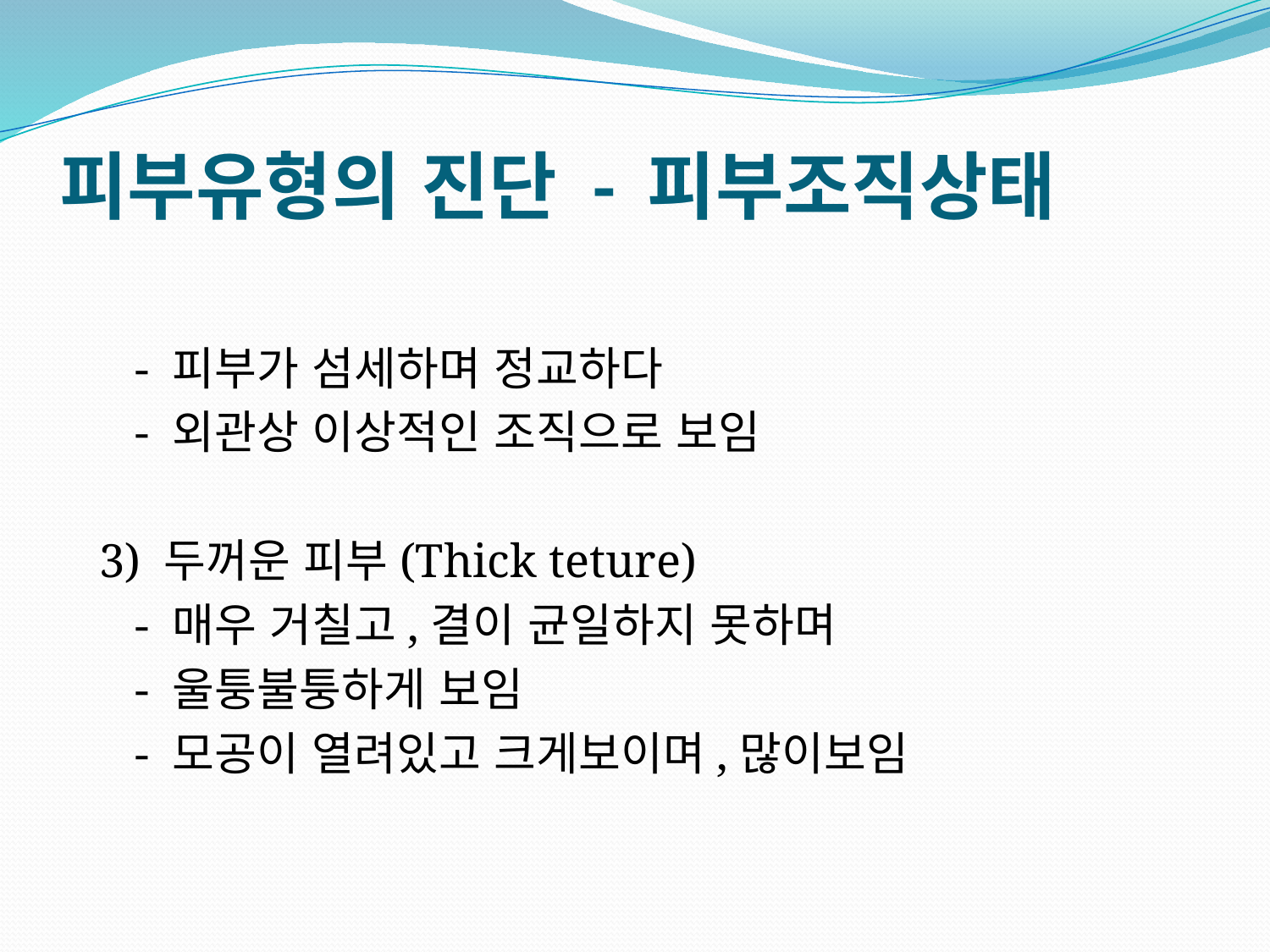

# 피부유형의 진단 - 피부조직상태

     - 피부가 섬세하며 정교하다
     - 외관상 이상적인 조직으로 보임

  3) 두꺼운 피부(Thick teture)
     - 매우 거칠고,결이 균일하지 못하며
     - 울퉁불퉁하게 보임
     - 모공이 열려있고 크게보이며,많이보임